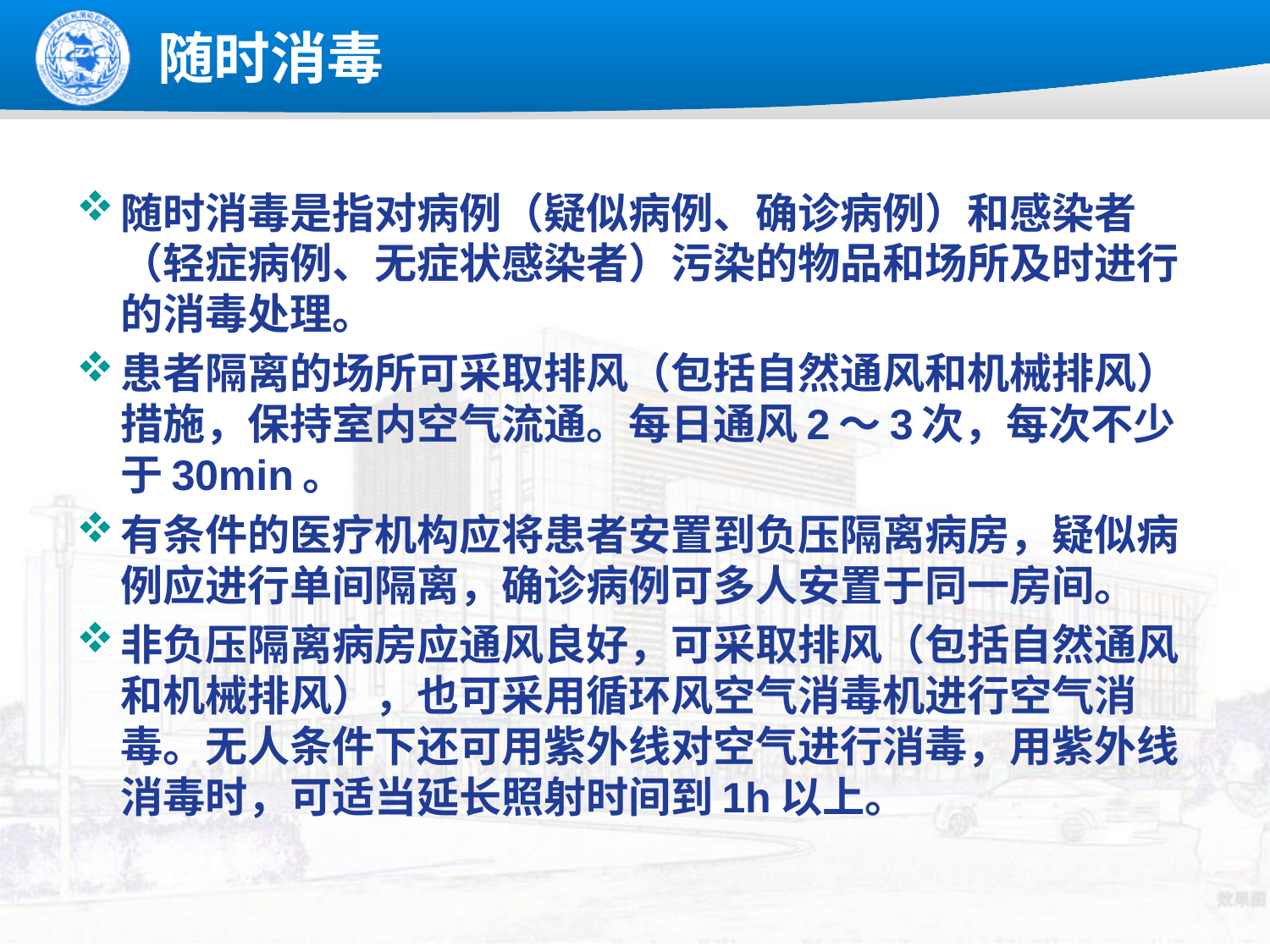

# 随时消毒
随时消毒是指对病例（疑似病例、确诊病例）和感染者（轻症病例、无症状感染者）污染的物品和场所及时进行的消毒处理。
患者隔离的场所可采取排风（包括自然通风和机械排风）措施，保持室内空气流通。每日通风2～3次，每次不少于30min。
有条件的医疗机构应将患者安置到负压隔离病房，疑似病例应进行单间隔离，确诊病例可多人安置于同一房间。
非负压隔离病房应通风良好，可采取排风（包括自然通风和机械排风），也可采用循环风空气消毒机进行空气消毒。无人条件下还可用紫外线对空气进行消毒，用紫外线消毒时，可适当延长照射时间到1h以上。